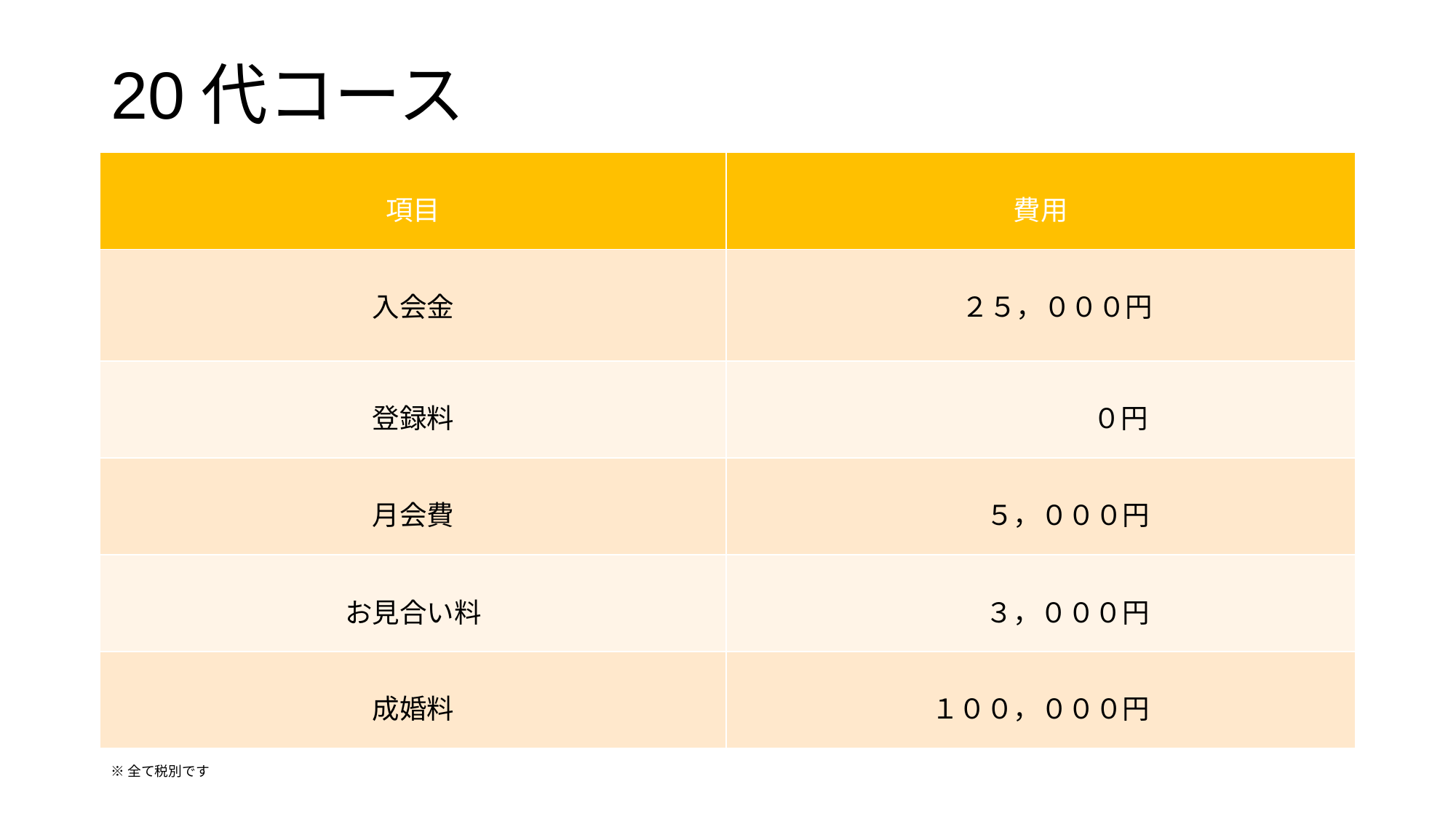

# 20代コース
| 項目 | 費用 |
| --- | --- |
| 入会金 | ２５，０００円 |
| 登録料 | ０円 |
| 月会費 | ５，０００円 |
| お見合い料 | ３，０００円 |
| 成婚料 | １００，０００円 |
※全て税別です